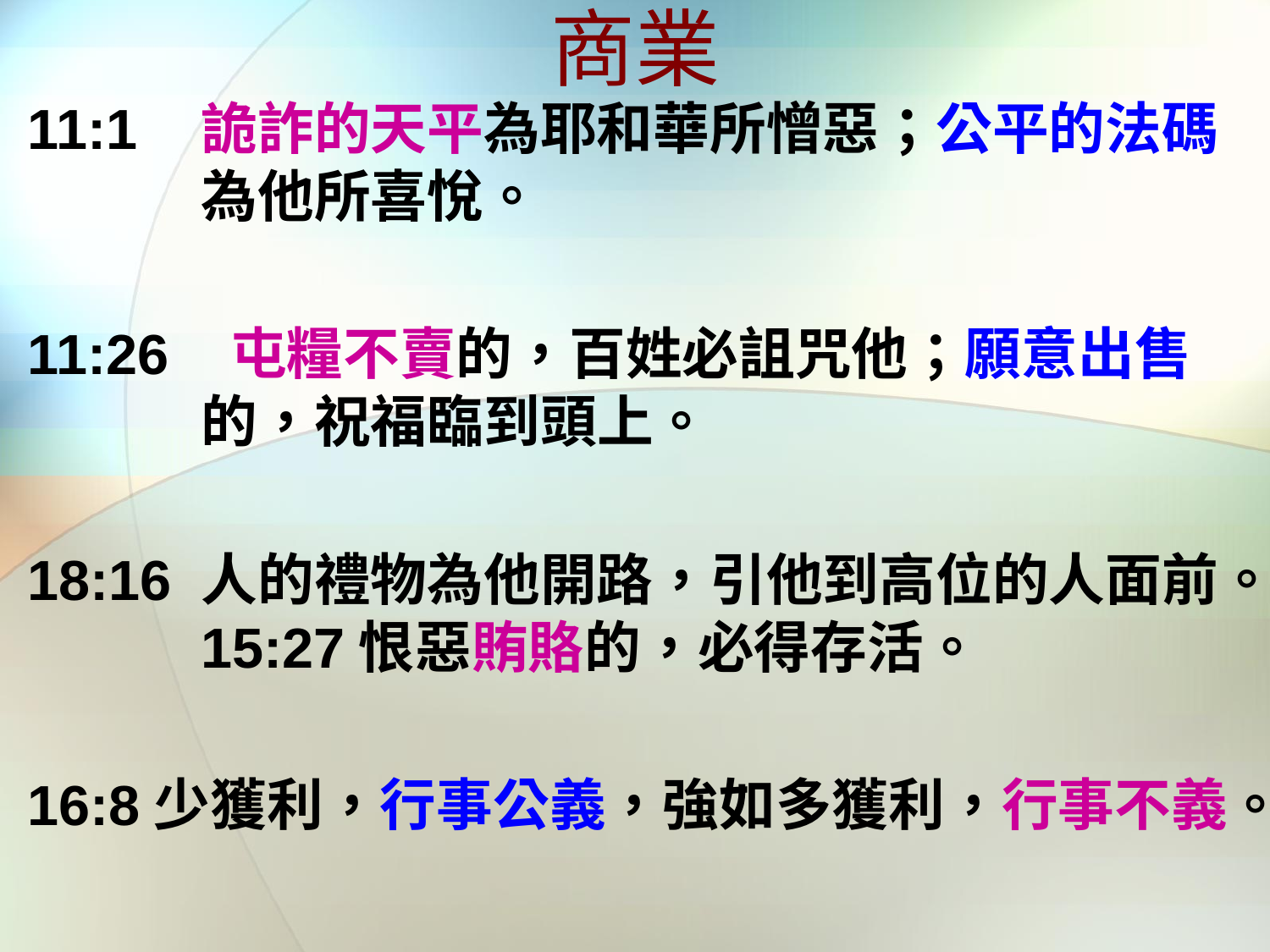

# 商業
11:1	詭詐的天平為耶和華所憎惡；公平的法碼為他所喜悅。

11:26	 屯糧不賣的，百姓必詛咒他；願意出售的，祝福臨到頭上。

18:16	人的禮物為他開路，引他到高位的人面前。15:27恨惡賄賂的，必得存活。

16:8少獲利，行事公義，強如多獲利，行事不義。